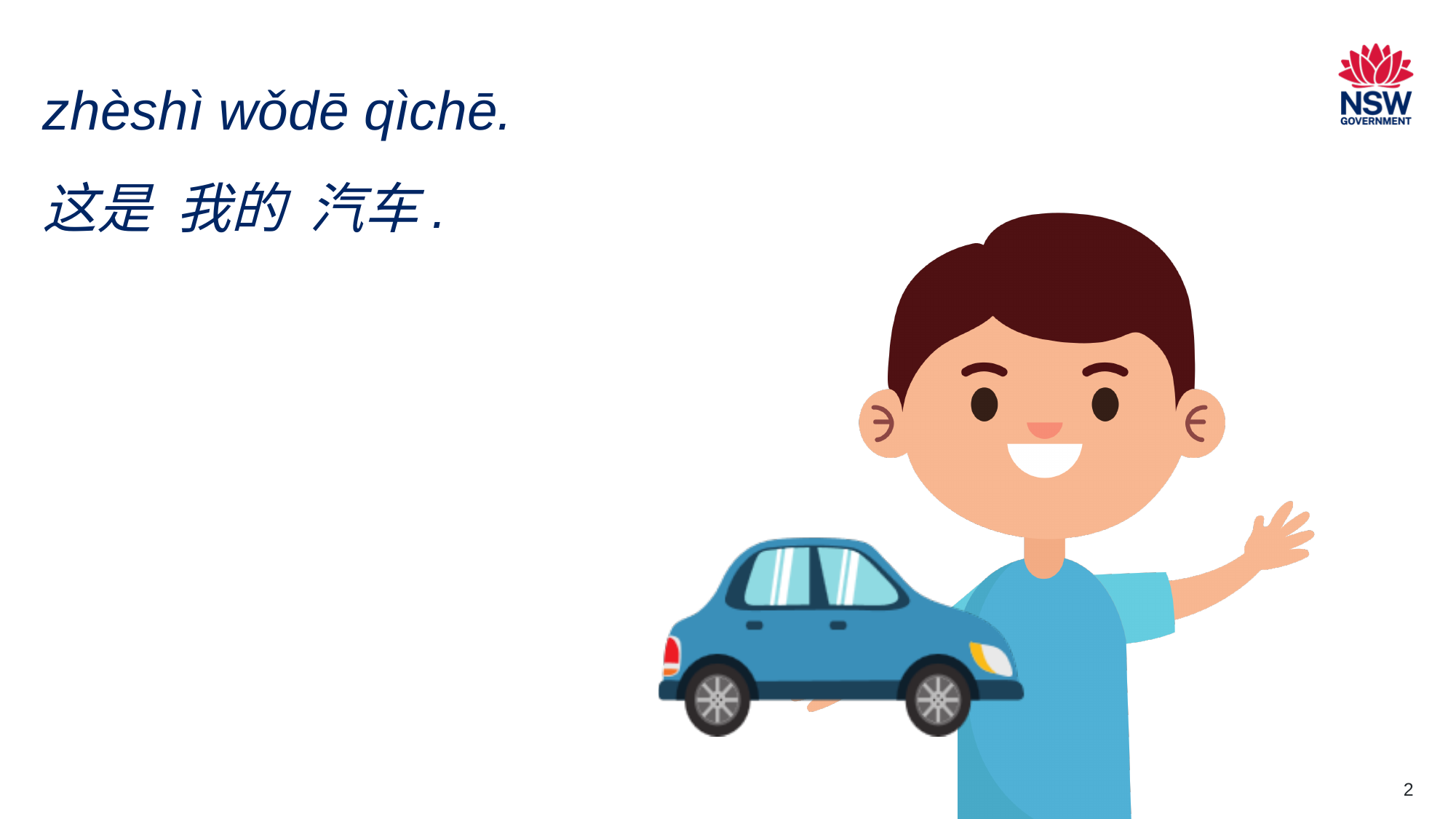

# zhèshì wǒdē qìchē. 这是  我的  汽车.

2